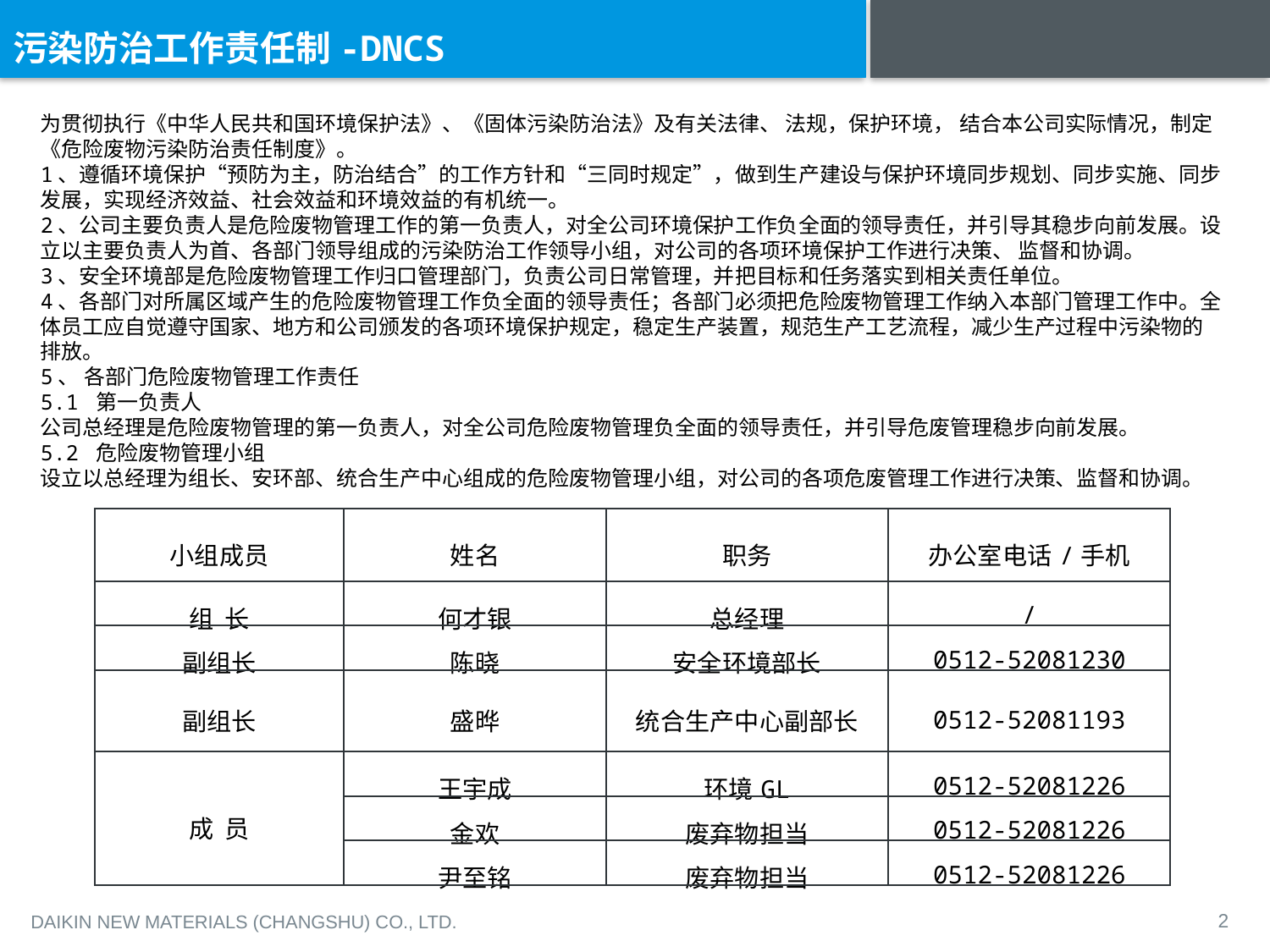

污染防治工作责任制-DNCS
为贯彻执行《中华人民共和国环境保护法》、《固体污染防治法》及有关法律、 法规，保护环境， 结合本公司实际情况，制定《危险废物污染防治责任制度》。
1、遵循环境保护“预防为主，防治结合”的工作方针和“三同时规定”，做到生产建设与保护环境同步规划、同步实施、同步发展，实现经济效益、社会效益和环境效益的有机统一。
2、公司主要负责人是危险废物管理工作的第一负责人，对全公司环境保护工作负全面的领导责任，并引导其稳步向前发展。设立以主要负责人为首、各部门领导组成的污染防治工作领导小组，对公司的各项环境保护工作进行决策、 监督和协调。
3、安全环境部是危险废物管理工作归口管理部门，负责公司日常管理，并把目标和任务落实到相关责任单位。
4、各部门对所属区域产生的危险废物管理工作负全面的领导责任；各部门必须把危险废物管理工作纳入本部门管理工作中。全体员工应自觉遵守国家、地方和公司颁发的各项环境保护规定，稳定生产装置，规范生产工艺流程，减少生产过程中污染物的排放。
5、 各部门危险废物管理工作责任
5.1 第一负责人
公司总经理是危险废物管理的第一负责人，对全公司危险废物管理负全面的领导责任，并引导危废管理稳步向前发展。
5.2 危险废物管理小组
设立以总经理为组长、安环部、统合生产中心组成的危险废物管理小组，对公司的各项危废管理工作进行决策、监督和协调。

| 小组成员 | 姓名 | 职务 | 办公室电话/手机 |
| --- | --- | --- | --- |
| 组 长 | 何才银 | 总经理 | / |
| 副组长 | 陈晓 | 安全环境部长 | 0512-52081230 |
| 副组长 | 盛晔 | 统合生产中心副部长 | 0512-52081193 |
| 成 员 | 王宇成 | 环境GL | 0512-52081226 |
|  | 金欢 | 废弃物担当 | 0512-52081226 |
|  | 尹至铭 | 废弃物担当 | 0512-52081226 |